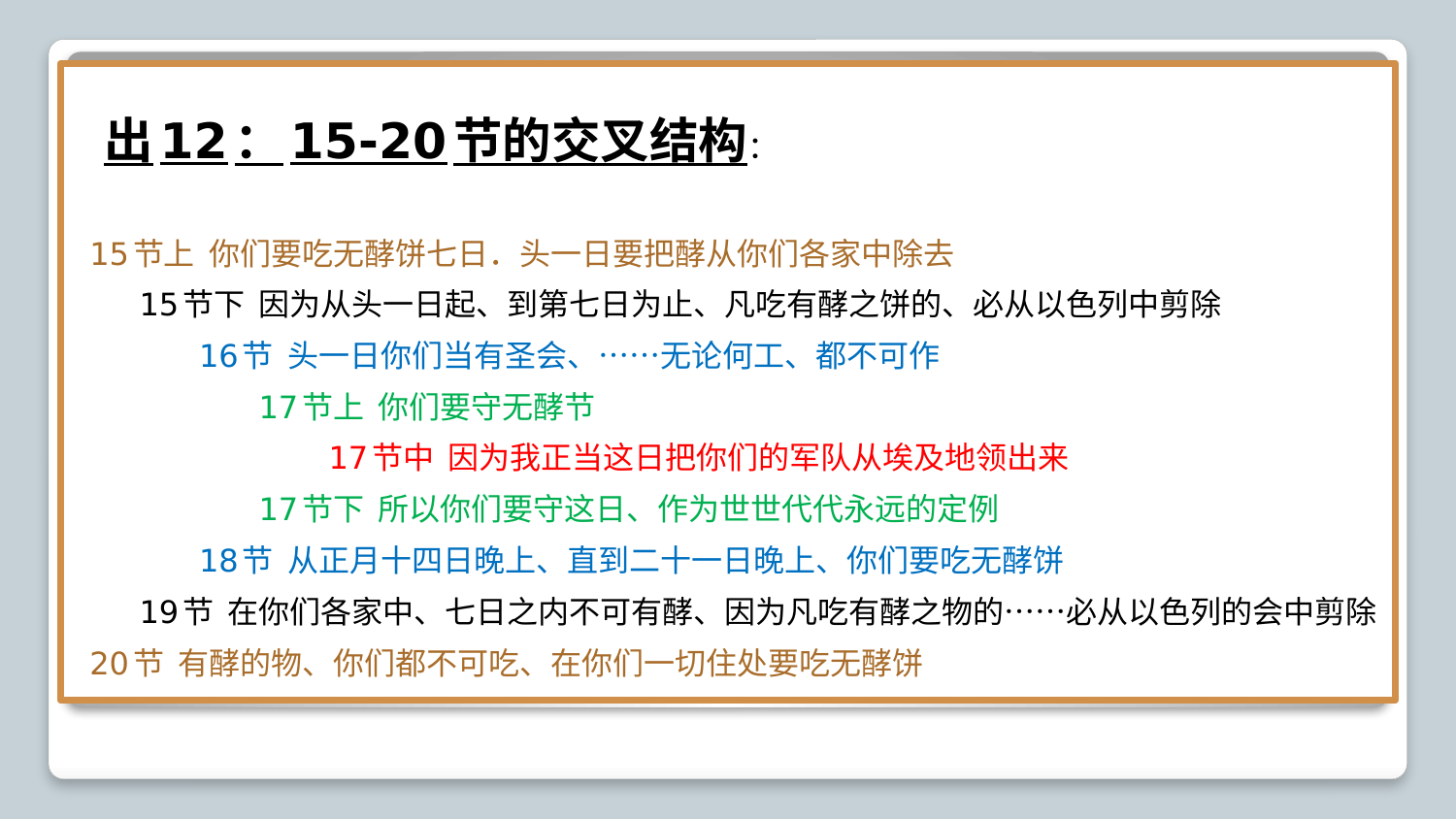

出12：15-20节的交叉结构：

15节上  你们要吃无酵饼七日．头一日要把酵从你们各家中除去
     15节下  因为从头一日起、到第七日为止、凡吃有酵之饼的、必从以色列中剪除
           16节  头一日你们当有圣会、……无论何工、都不可作
                 17节上  你们要守无酵节
                        17节中  因为我正当这日把你们的军队从埃及地领出来
                 17节下  所以你们要守这日、作为世世代代永远的定例
           18节  从正月十四日晚上、直到二十一日晚上、你们要吃无酵饼
     19节  在你们各家中、七日之内不可有酵、因为凡吃有酵之物的……必从以色列的会中剪除
20节  有酵的物、你们都不可吃、在你们一切住处要吃无酵饼